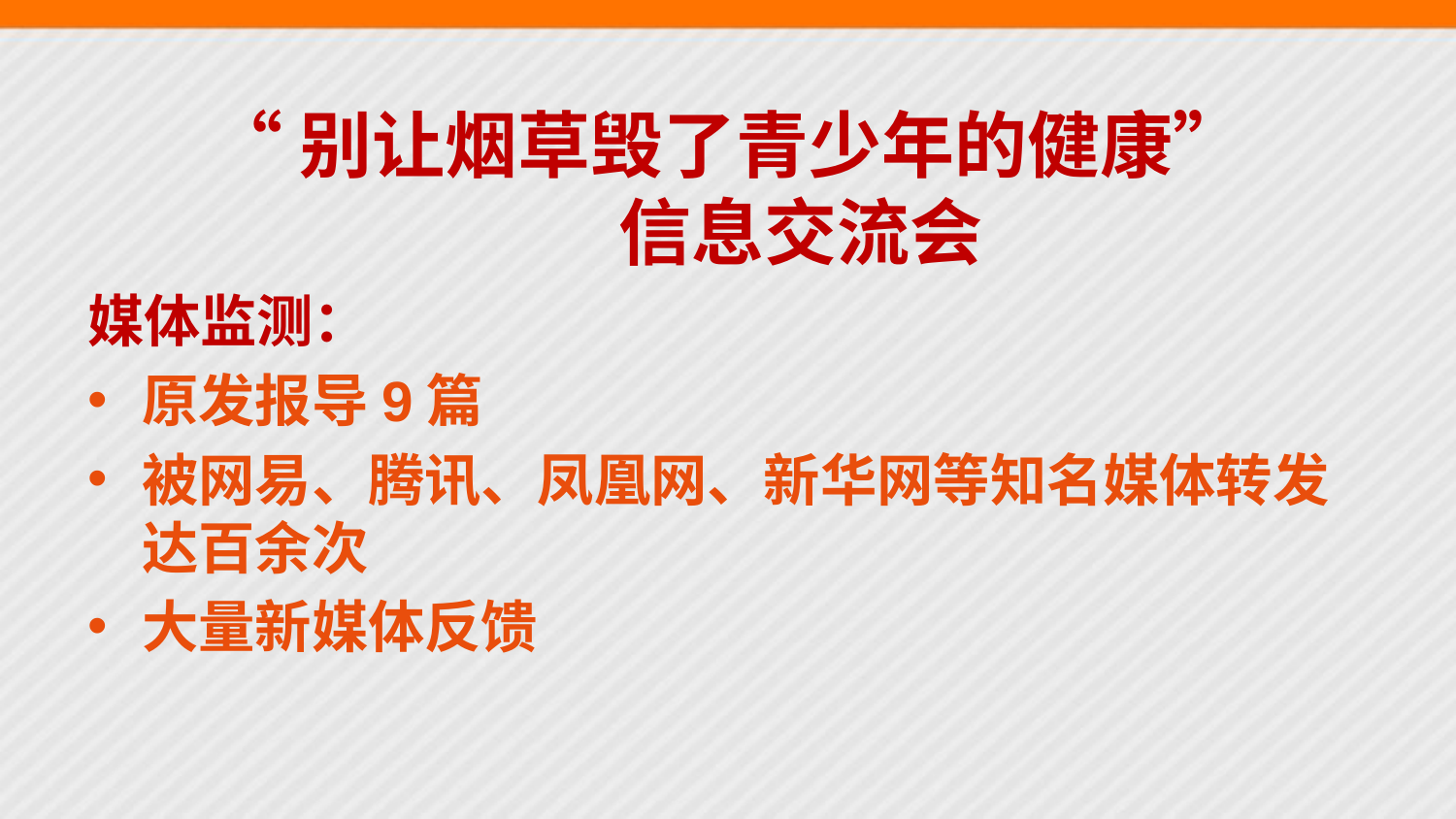

# “别让烟草毁了青少年的健康” 信息交流会
媒体监测：
原发报导9篇
被网易、腾讯、凤凰网、新华网等知名媒体转发达百余次
大量新媒体反馈